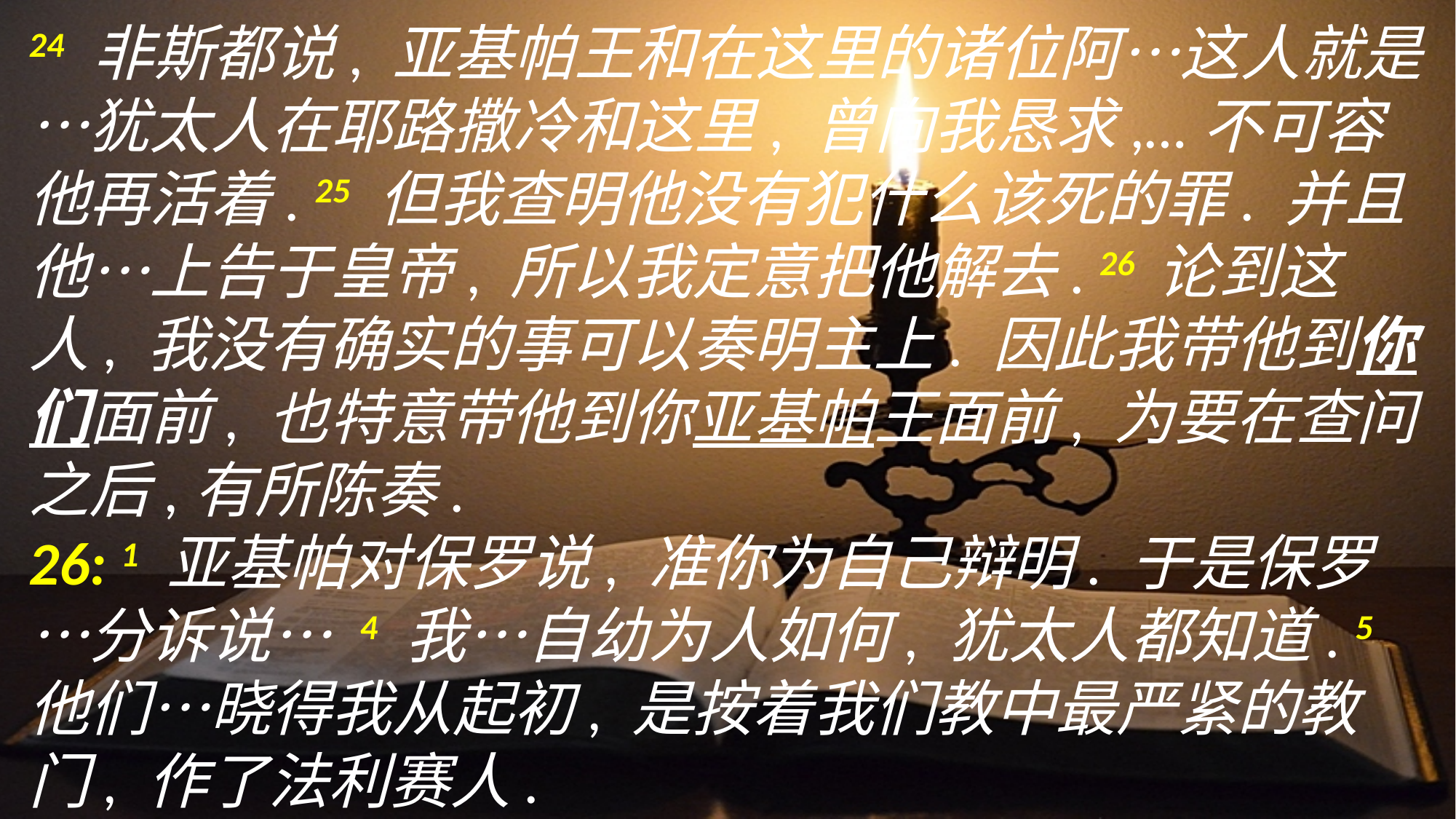

24 非斯都说, 亚基帕王和在这里的诸位阿…这人就是…犹太人在耶路撒冷和这里, 曾向我恳求,…不可容他再活着. 25 但我查明他没有犯什么该死的罪. 并且他…上告于皇帝, 所以我定意把他解去. 26 论到这人, 我没有确实的事可以奏明主上. 因此我带他到你们面前, 也特意带他到你亚基帕王面前, 为要在查问之后,有所陈奏.
26: 1 亚基帕对保罗说, 准你为自己辩明. 于是保罗…分诉说… 4 我…自幼为人如何, 犹太人都知道. 5 他们…晓得我从起初, 是按着我们教中最严紧的教门, 作了法利赛人.